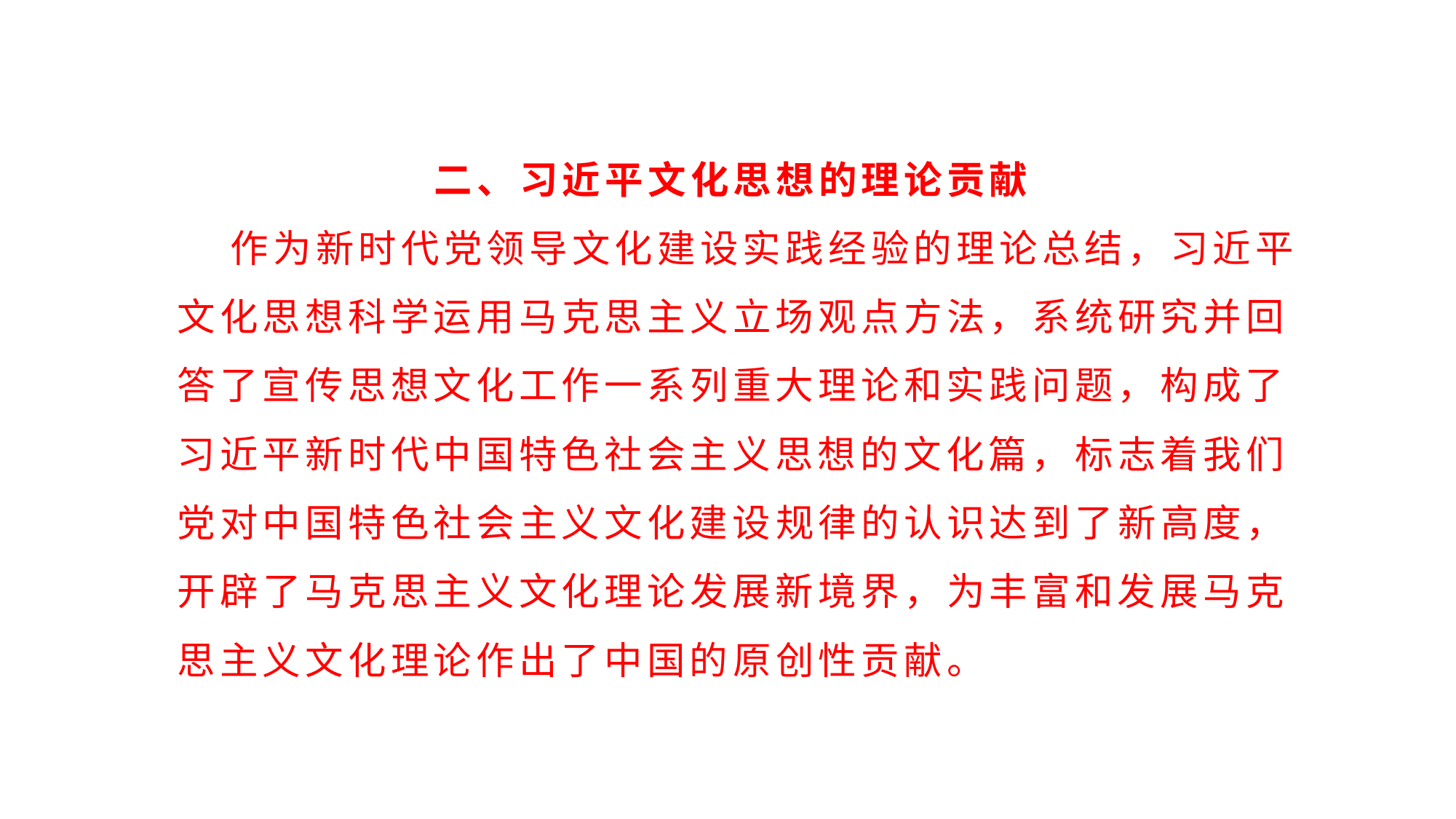

# 二、习近平文化思想的理论贡献 作为新时代党领导文化建设实践经验的理论总结，习近平文化思想科学运用马克思主义立场观点方法，系统研究并回答了宣传思想文化工作一系列重大理论和实践问题，构成了习近平新时代中国特色社会主义思想的文化篇，标志着我们党对中国特色社会主义文化建设规律的认识达到了新高度，开辟了马克思主义文化理论发展新境界，为丰富和发展马克思主义文化理论作出了中国的原创性贡献。